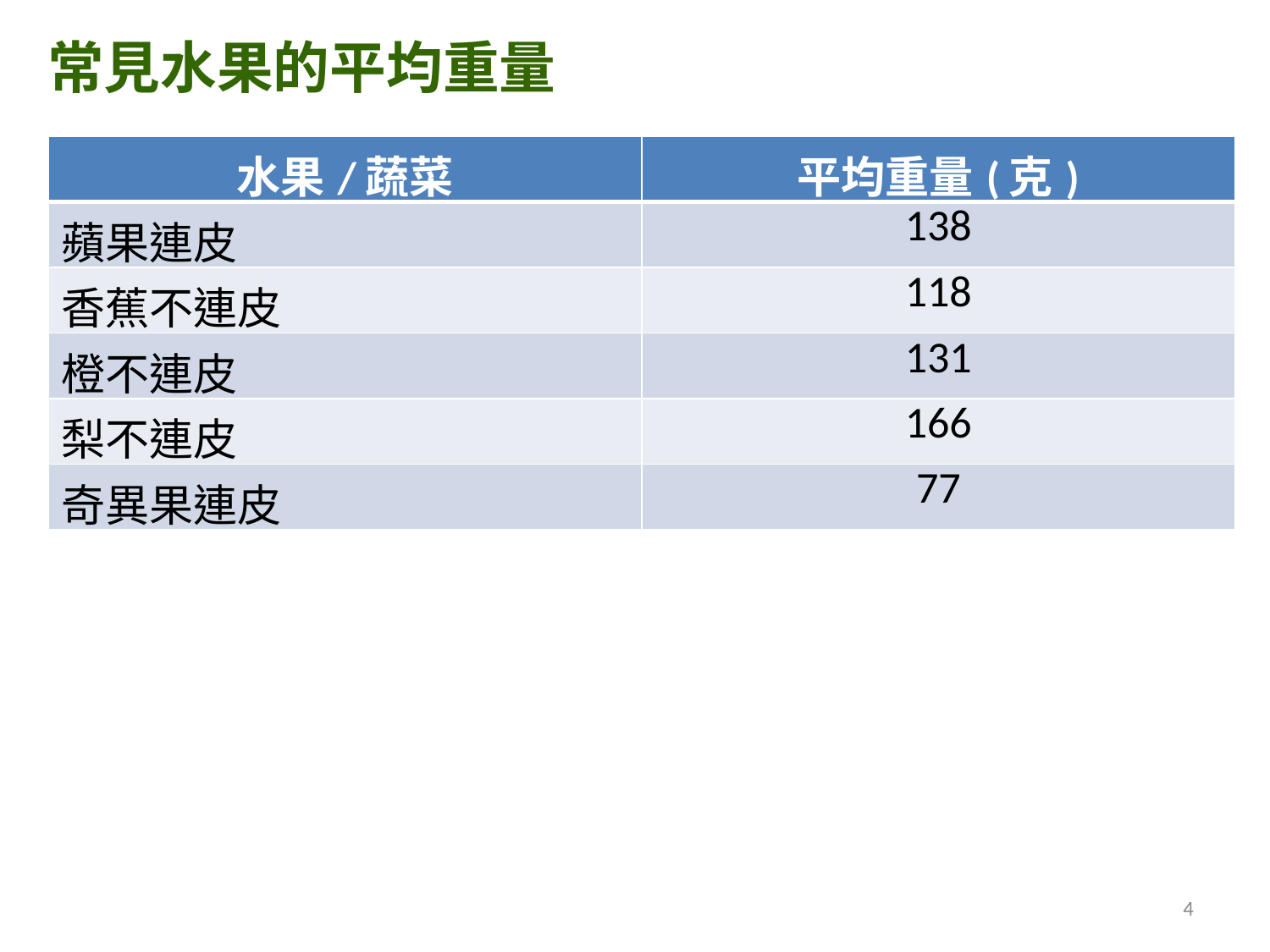

常見水果的平均重量
| 水果/蔬菜 | 平均重量(克) |
| --- | --- |
| 蘋果連皮 | 138 |
| 香蕉不連皮 | 118 |
| 橙不連皮 | 131 |
| 梨不連皮 | 166 |
| 奇異果連皮 | 77 |
4